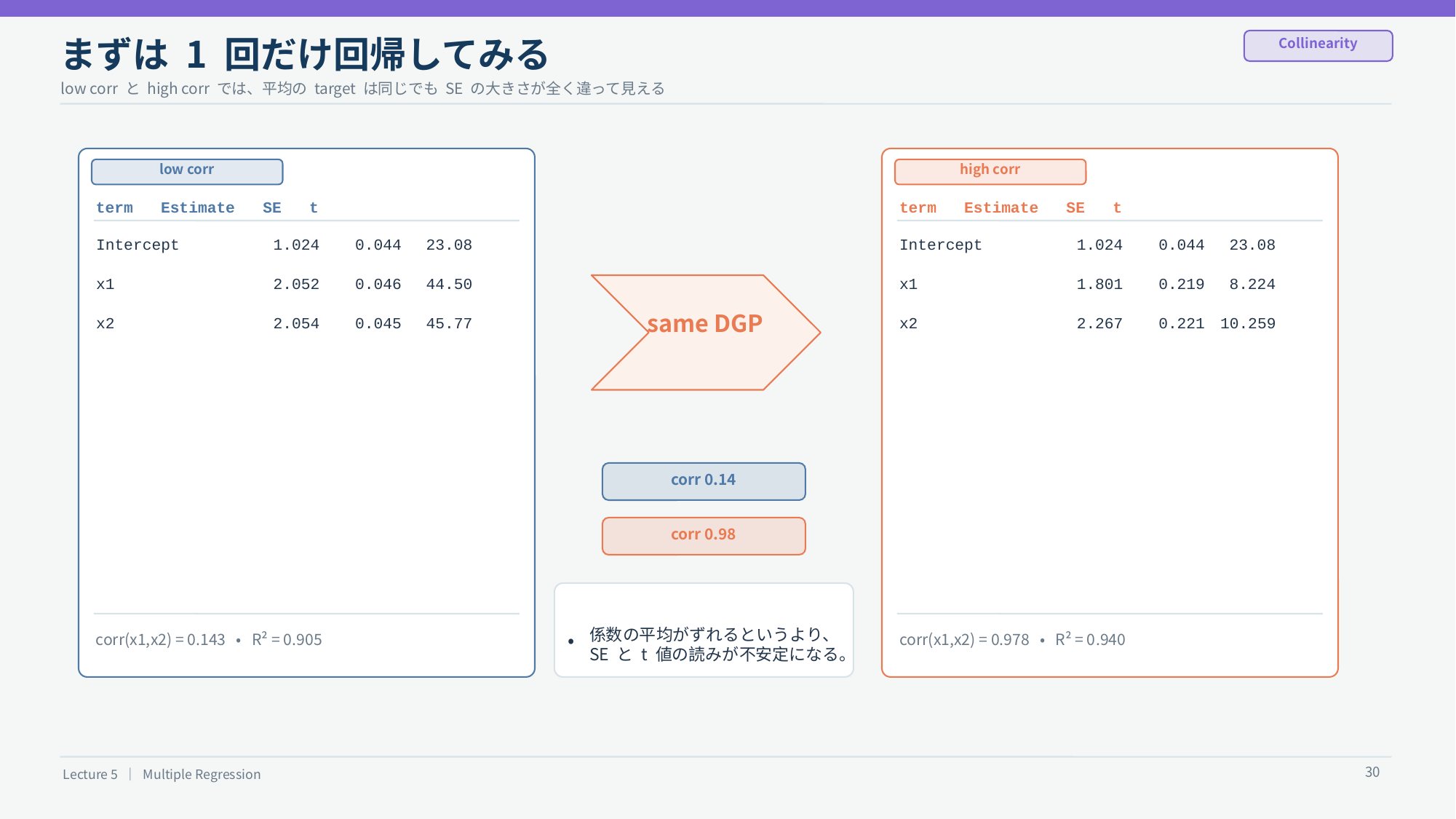

まずは 1 回だけ回帰してみる
Collinearity
low corr と high corr では、平均の target は同じでも SE の大きさが全く違って見える

low corr
high corr
term   Estimate   SE   t
term   Estimate   SE   t

Intercept
1.024
0.044
23.08
Intercept
1.024
0.044
23.08
x1
2.052
0.046
44.50
x1
1.801
0.219
8.224

x2
2.054
0.045
45.77
x2
2.267
0.221
10.259
same DGP

corr 0.14

corr 0.98

係数の平均がずれるというより、SE と t 値の読みが不安定になる。
corr(x1,x2) = 0.143   •   R² = 0.905
•
corr(x1,x2) = 0.978   •   R² = 0.940

30
Lecture 5 ｜ Multiple Regression